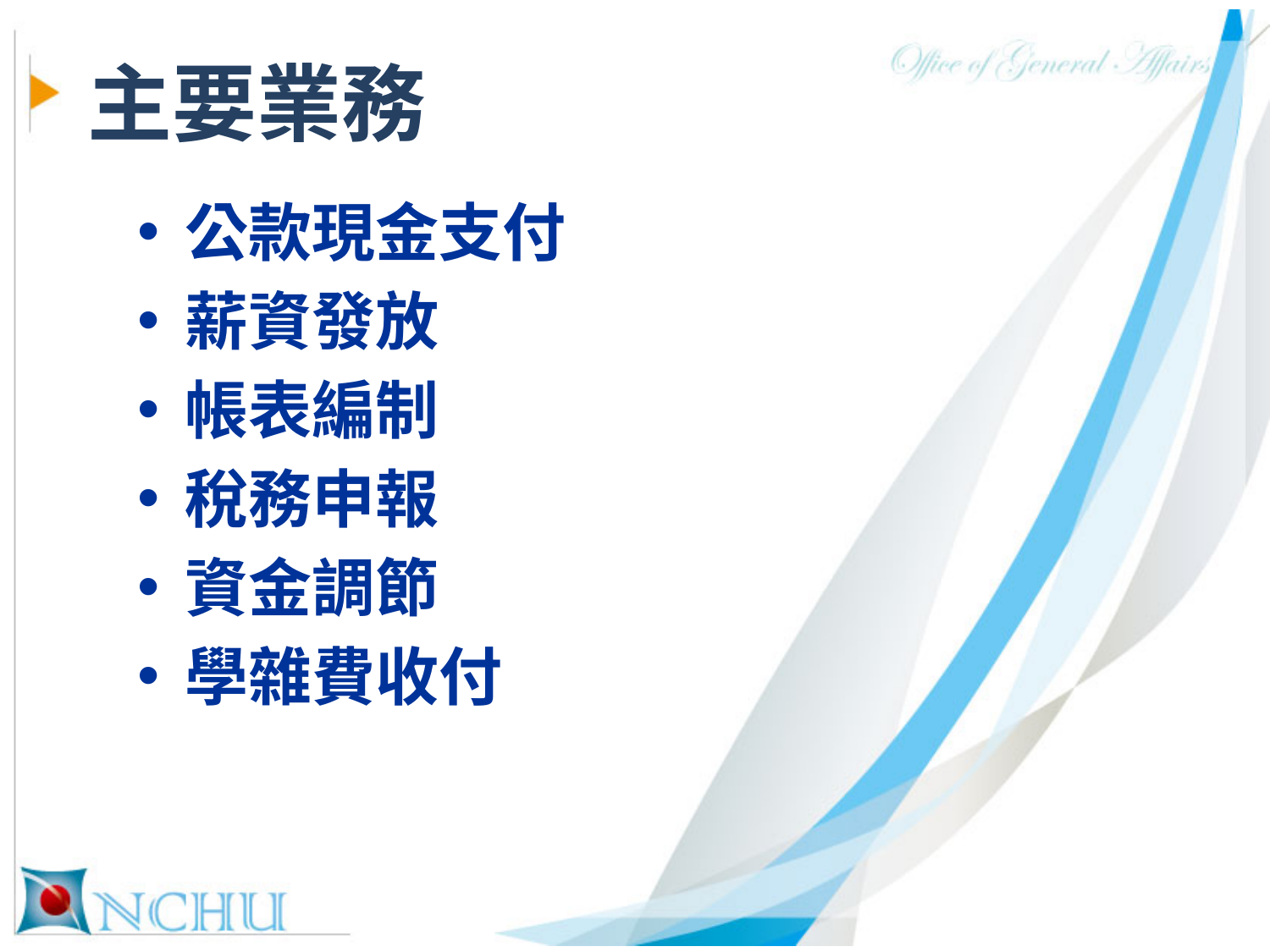

# 主要業務
公款現金支付
薪資發放
帳表編制
稅務申報
資金調節
學雜費收付